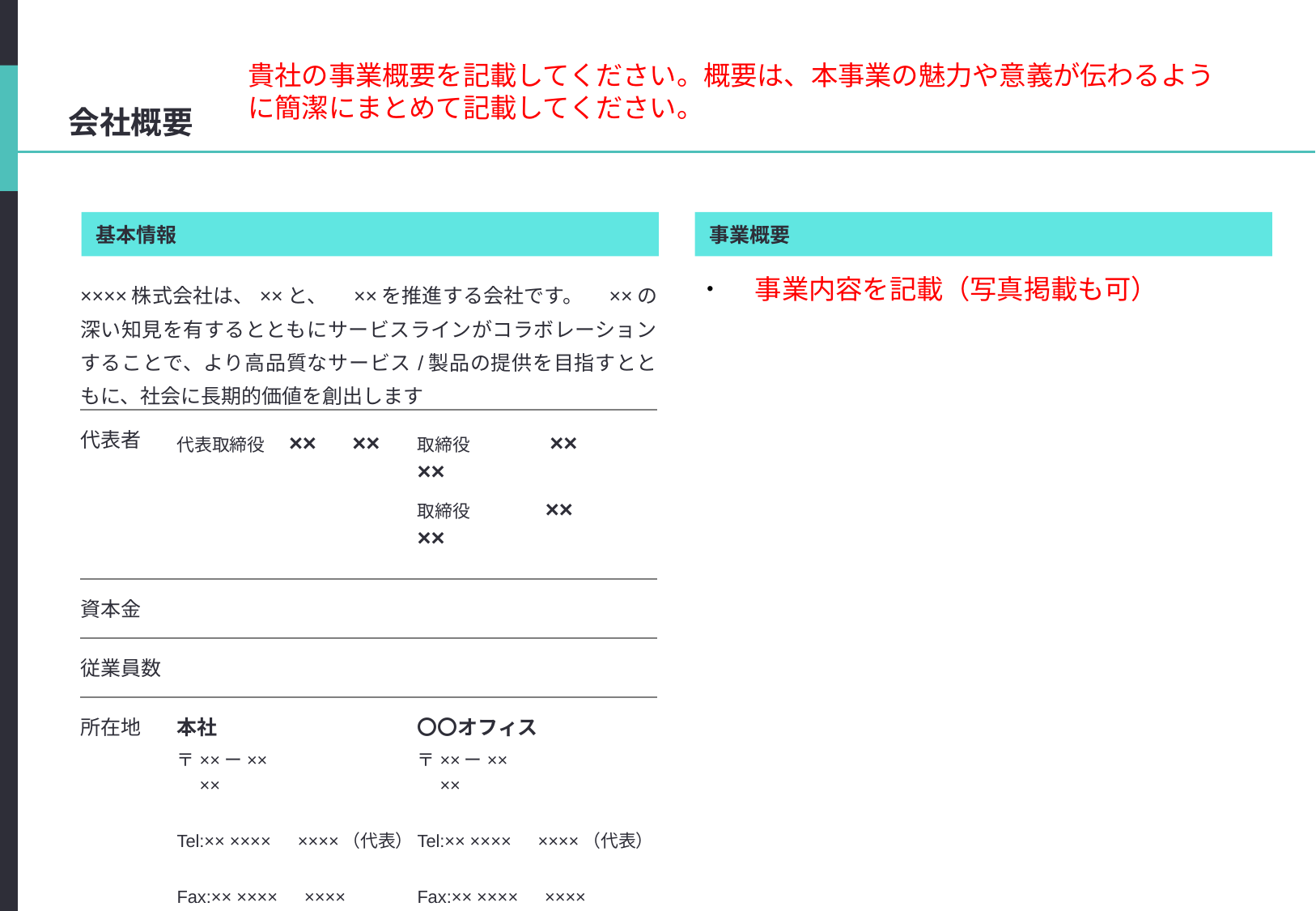

#
貴社の事業概要を記載してください。概要は、本事業の魅力や意義が伝わるように簡潔にまとめて記載してください。

会社概要
基本情報
事業概要
| ××××株式会社は、××と、　××を推進する会社です。　××の深い知見を有するとともにサービスラインがコラボレーションすることで、より高品質なサービス/製品の提供を目指すとともに、社会に長期的価値を創出します |  |  |
| --- | --- | --- |
| 代表者 | 代表取締役　××　×× | 取締役　　　　××　　×× 取締役　　　　××　　×× |
| 資本金 |  |  |
| 従業員数 |  |  |
| 所在地 | 本社 〒××ー×× 　××　 Tel:×× ××××　××××（代表）　 Fax:×× ××××　×××× | 〇〇オフィス 〒××ー×× 　××　 Tel:×× ××××　××××（代表）　 Fax:×× ××××　×××× |
事業内容を記載（写真掲載も可）